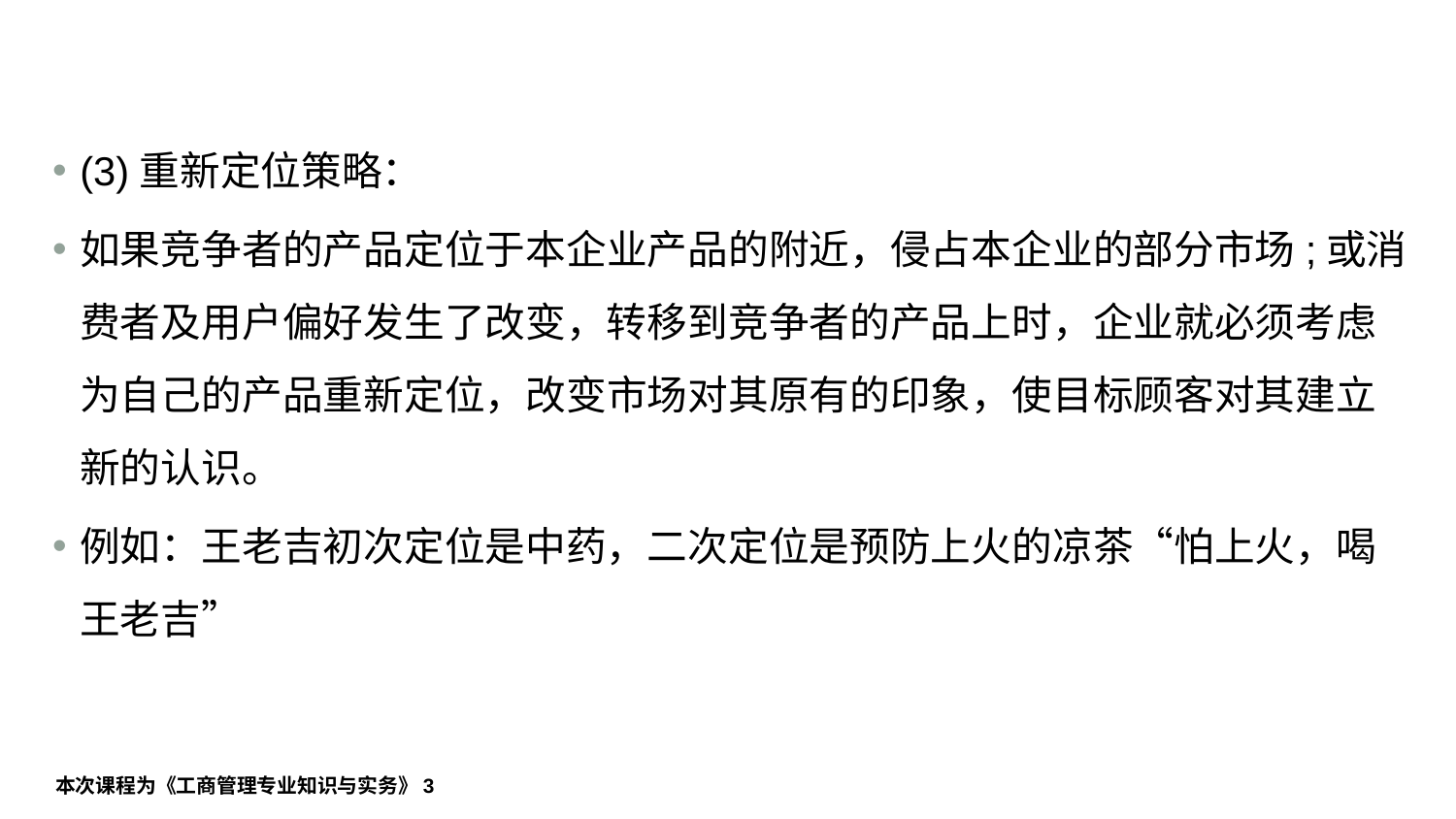

#
(3)重新定位策略：
如果竞争者的产品定位于本企业产品的附近，侵占本企业的部分市场;或消费者及用户偏好发生了改变，转移到竞争者的产品上时，企业就必须考虑为自己的产品重新定位，改变市场对其原有的印象，使目标顾客对其建立新的认识。
例如：王老吉初次定位是中药，二次定位是预防上火的凉茶“怕上火，喝王老吉”